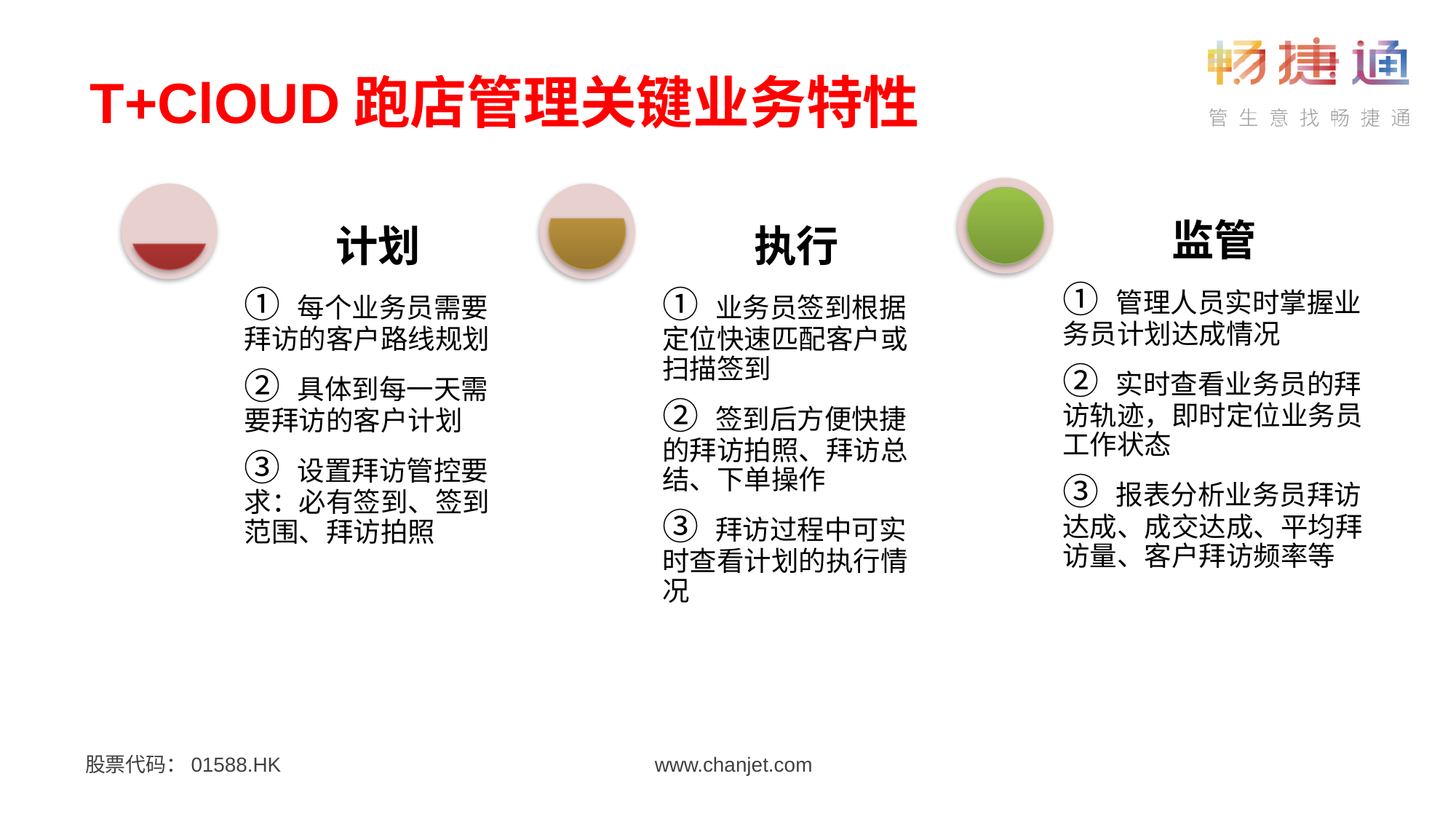

T+ClOUD跑店管理关键业务特性

① 每个业务员需要拜访的客户路线规划
② 具体到每一天需要拜访的客户计划
③ 设置拜访管控要求：必有签到、签到范围、拜访拍照
计划
① 业务员签到根据定位快速匹配客户或扫描签到
② 签到后方便快捷的拜访拍照、拜访总结、下单操作
③ 拜访过程中可实时查看计划的执行情况

执行
① 管理人员实时掌握业务员计划达成情况
② 实时查看业务员的拜访轨迹，即时定位业务员工作状态
③ 报表分析业务员拜访达成、成交达成、平均拜访量、客户拜访频率等
监管